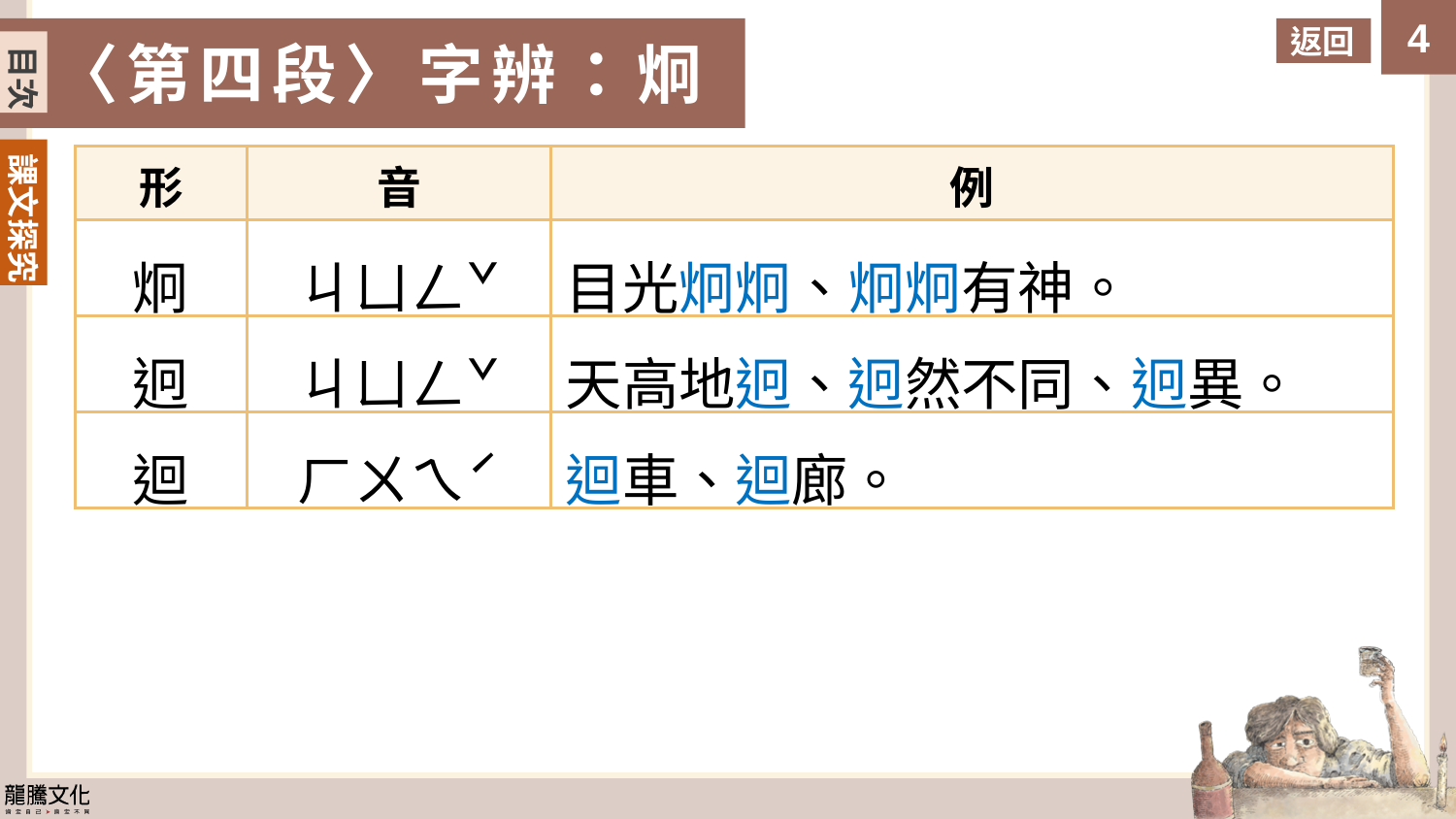

返回
〈第四段〉字辨：炯
目次
| 形 | 音 | 例 |
| --- | --- | --- |
| 炯 | ㄐㄩㄥˇ | 目光炯炯、炯炯有神。 |
| 迥 | ㄐㄩㄥˇ | 天高地迥、迥然不同、迥異。 |
| 迴 | ㄏㄨㄟˊ | 迴車、迴廊。 |